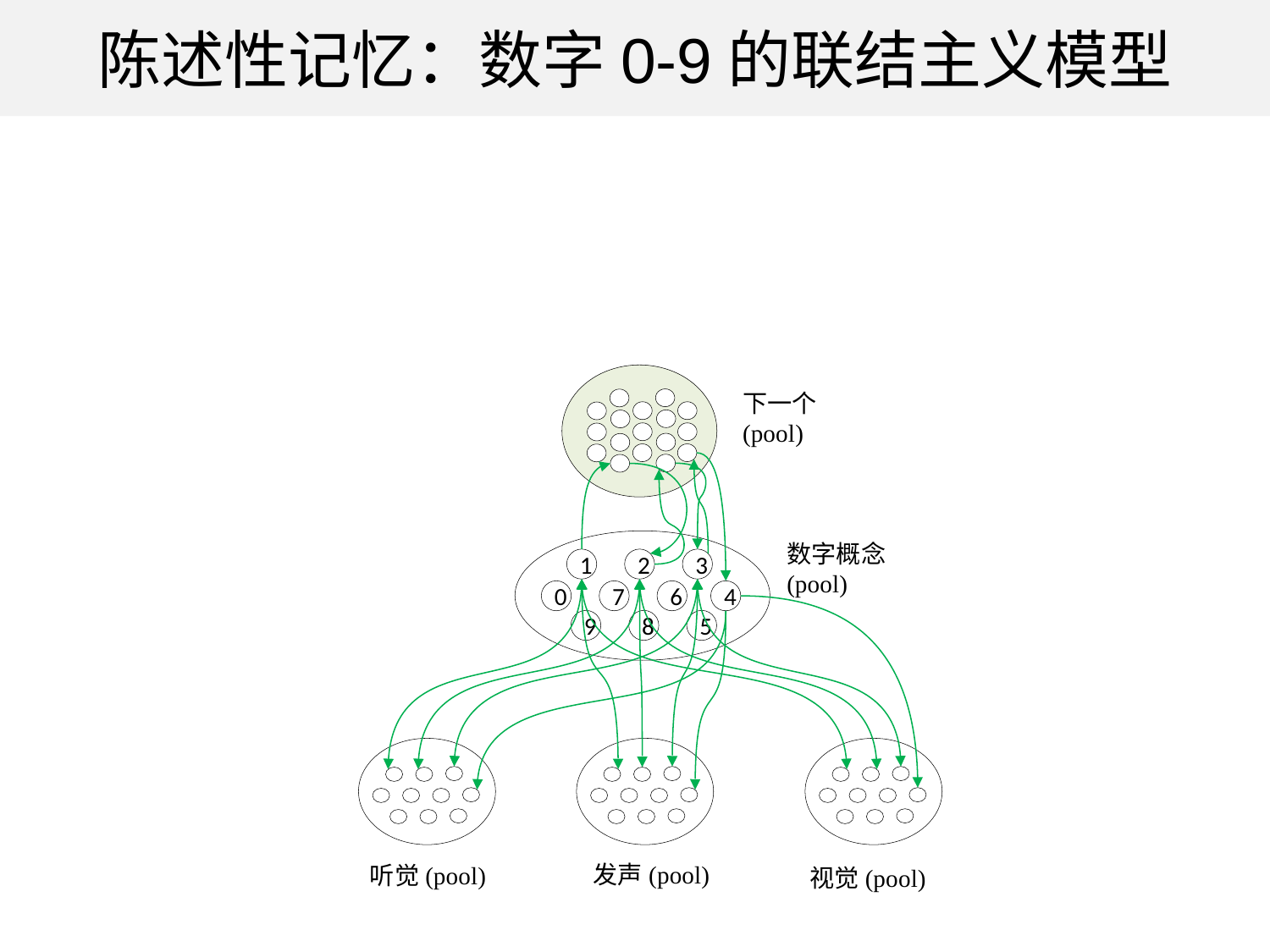

# 陈述性记忆：数字0-9的联结主义模型

下一个
(pool)

数字概念
(pool)

1
2
3
0
7
6
4
9
8
5

发声(pool)
听觉(pool)
视觉(pool)